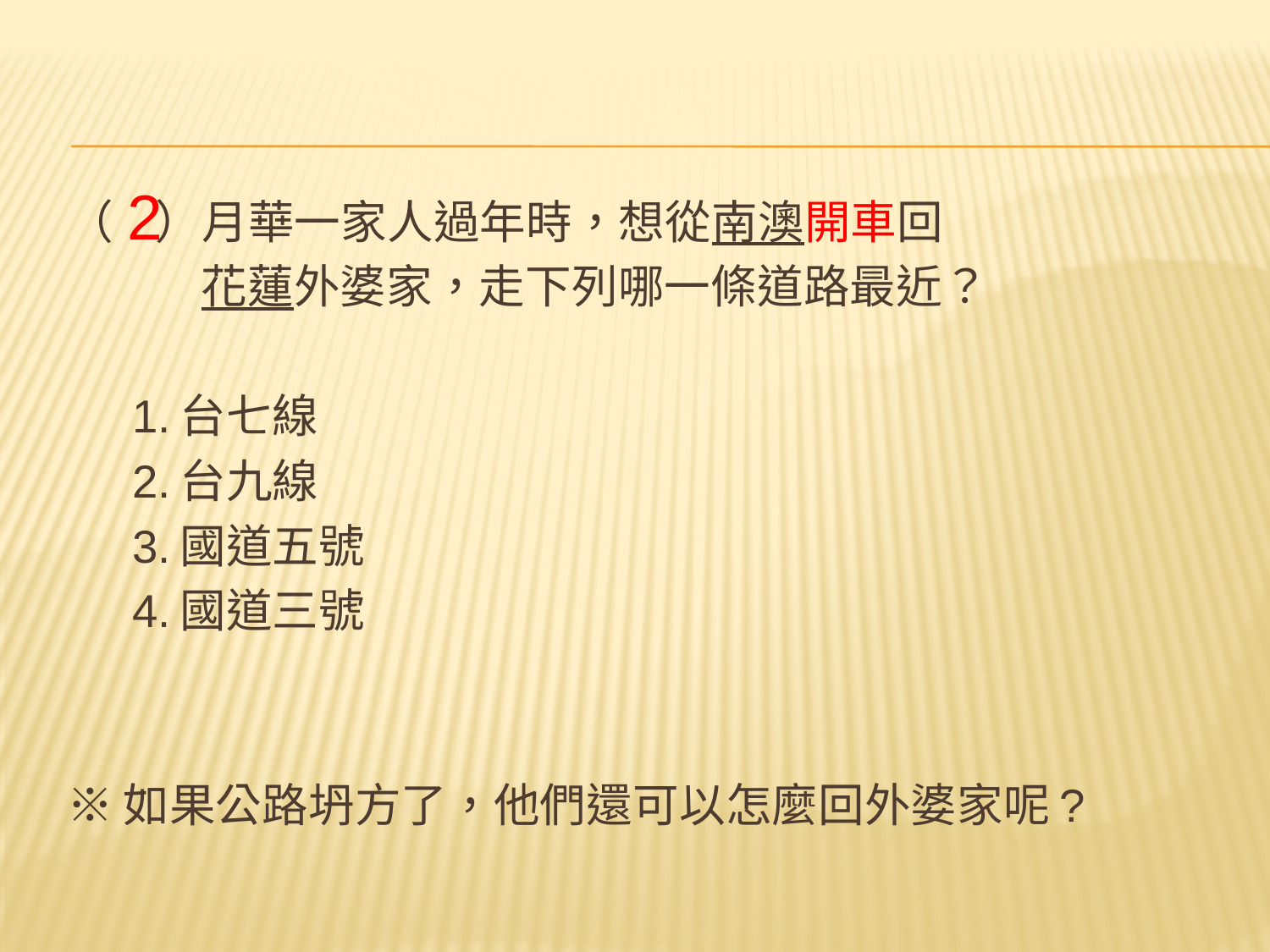

2
（    ）月華一家人過年時，想從南澳開車回
            花蓮外婆家，走下列哪一條道路最近？

     1.台七線
     2.台九線
     3.國道五號
     4.國道三號

※如果公路坍方了，他們還可以怎麼回外婆家呢?